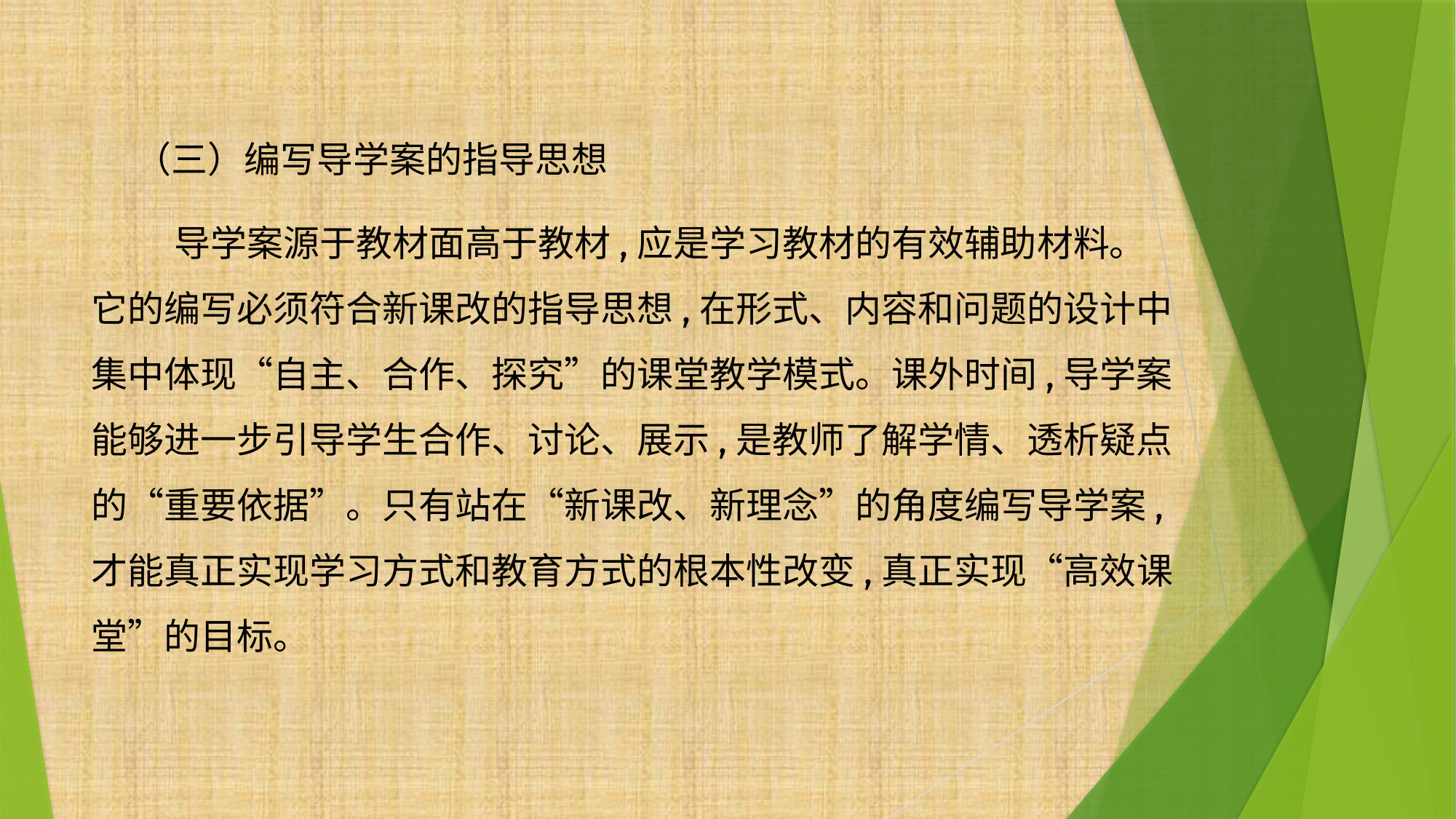

#
      （三）编写导学案的指导思想
         导学案源于教材面高于教材,应是学习教材的有效辅助材料。它的编写必须符合新课改的指导思想,在形式、内容和问题的设计中集中体现“自主、合作、探究”的课堂教学模式。课外时间,导学案能够进一步引导学生合作、讨论、展示,是教师了解学情、透析疑点的“重要依据”。只有站在“新课改、新理念”的角度编写导学案,才能真正实现学习方式和教育方式的根本性改变,真正实现“高效课堂”的目标。